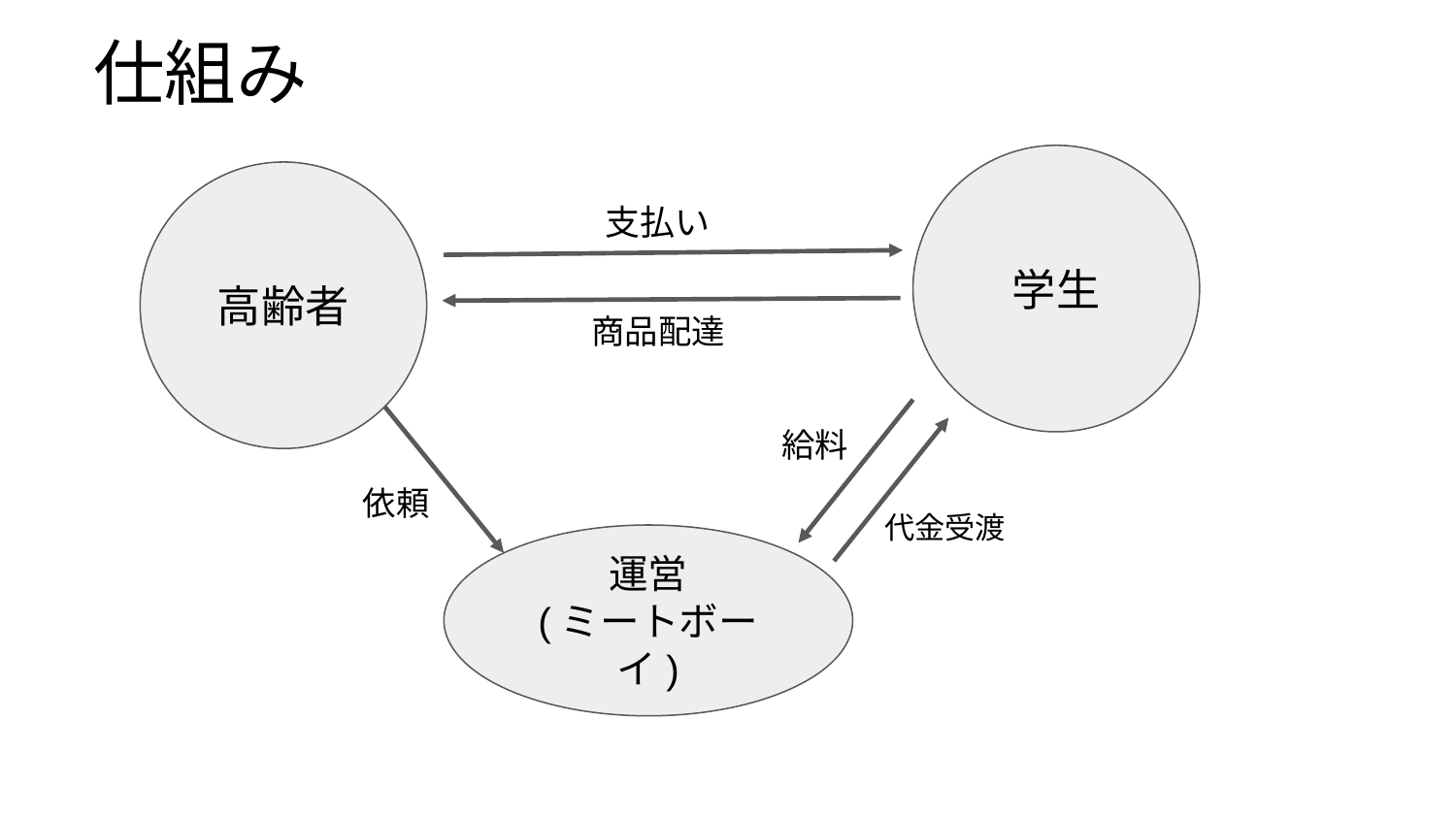

# 仕組み
学生
高齢者
支払い
商品配達
給料
依頼
代金受渡
運営
(ミートボーイ)